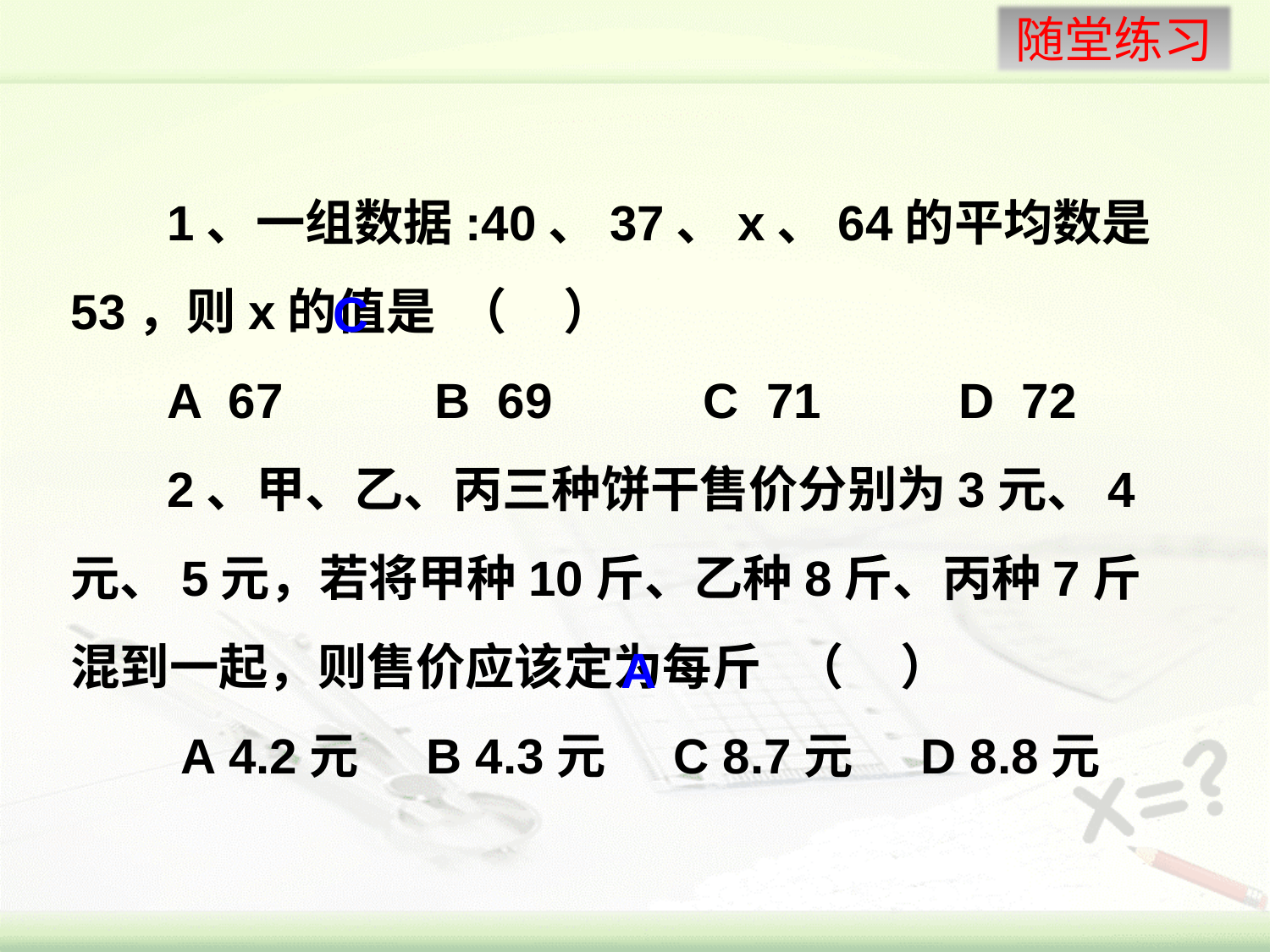

1、一组数据:40、37、x、64的平均数是53，则x的值是  （     ）
       A  67           B  69           C  71          D  72
       2、甲、乙、丙三种饼干售价分别为3元、4元、5元，若将甲种10斤、乙种8斤、丙种7斤混到一起，则售价应该定为每斤   （     ）
        A 4.2元     B 4.3元     C 8.7元     D 8.8元
C
A